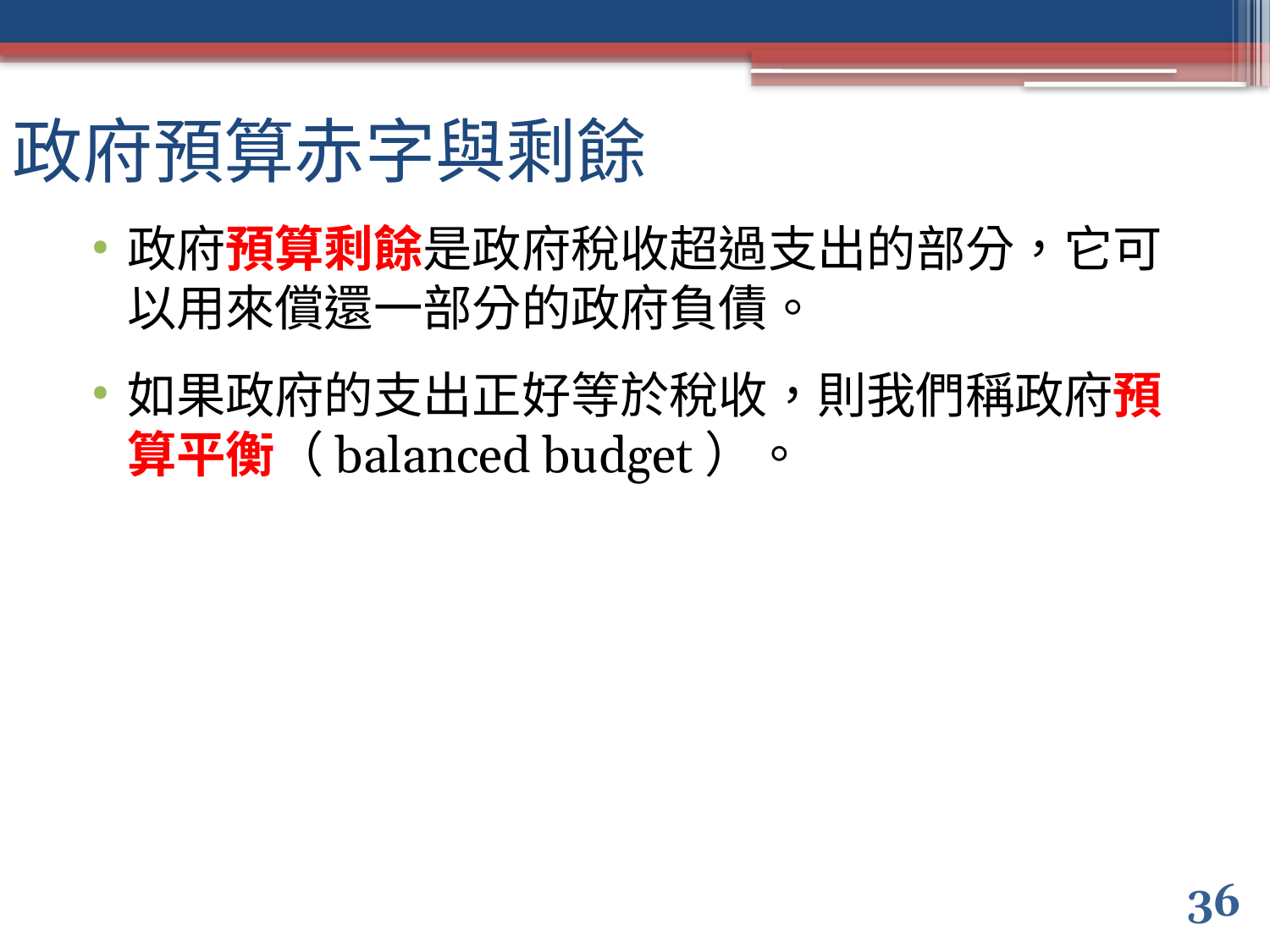

# 政府預算赤字與剩餘
政府預算剩餘是政府稅收超過支出的部分，它可以用來償還一部分的政府負債。

如果政府的支出正好等於稅收，則我們稱政府預算平衡（balanced budget）。

36